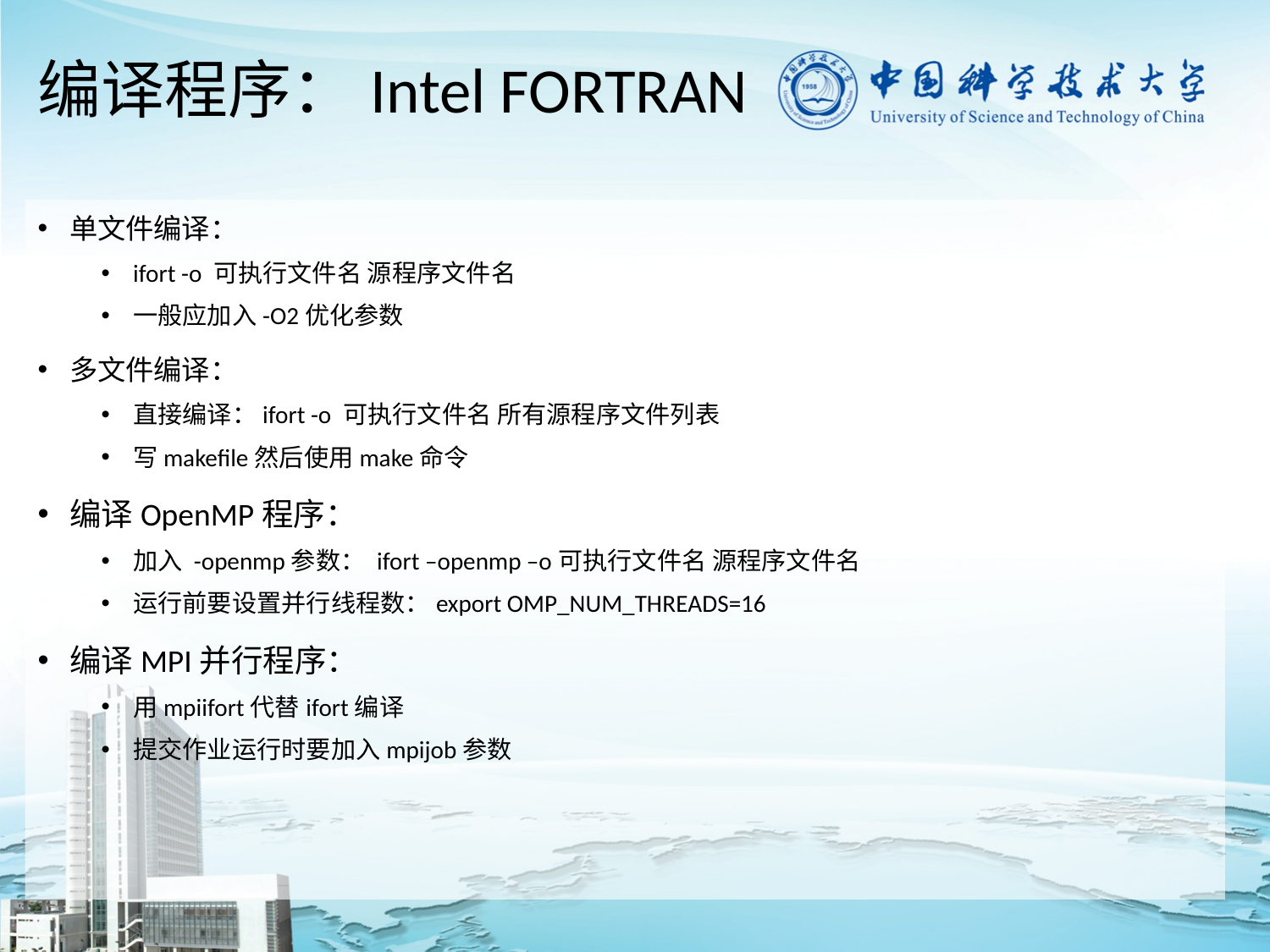

# 编译程序：Intel FORTRAN
单文件编译：
ifort -o 可执行文件名 源程序文件名
一般应加入-O2优化参数
多文件编译：
直接编译：ifort -o 可执行文件名 所有源程序文件列表
写makefile然后使用make命令
编译OpenMP程序：
加入 -openmp参数： ifort –openmp –o可执行文件名 源程序文件名
运行前要设置并行线程数：export OMP_NUM_THREADS=16
编译MPI并行程序：
用mpiifort代替ifort编译
提交作业运行时要加入mpijob参数